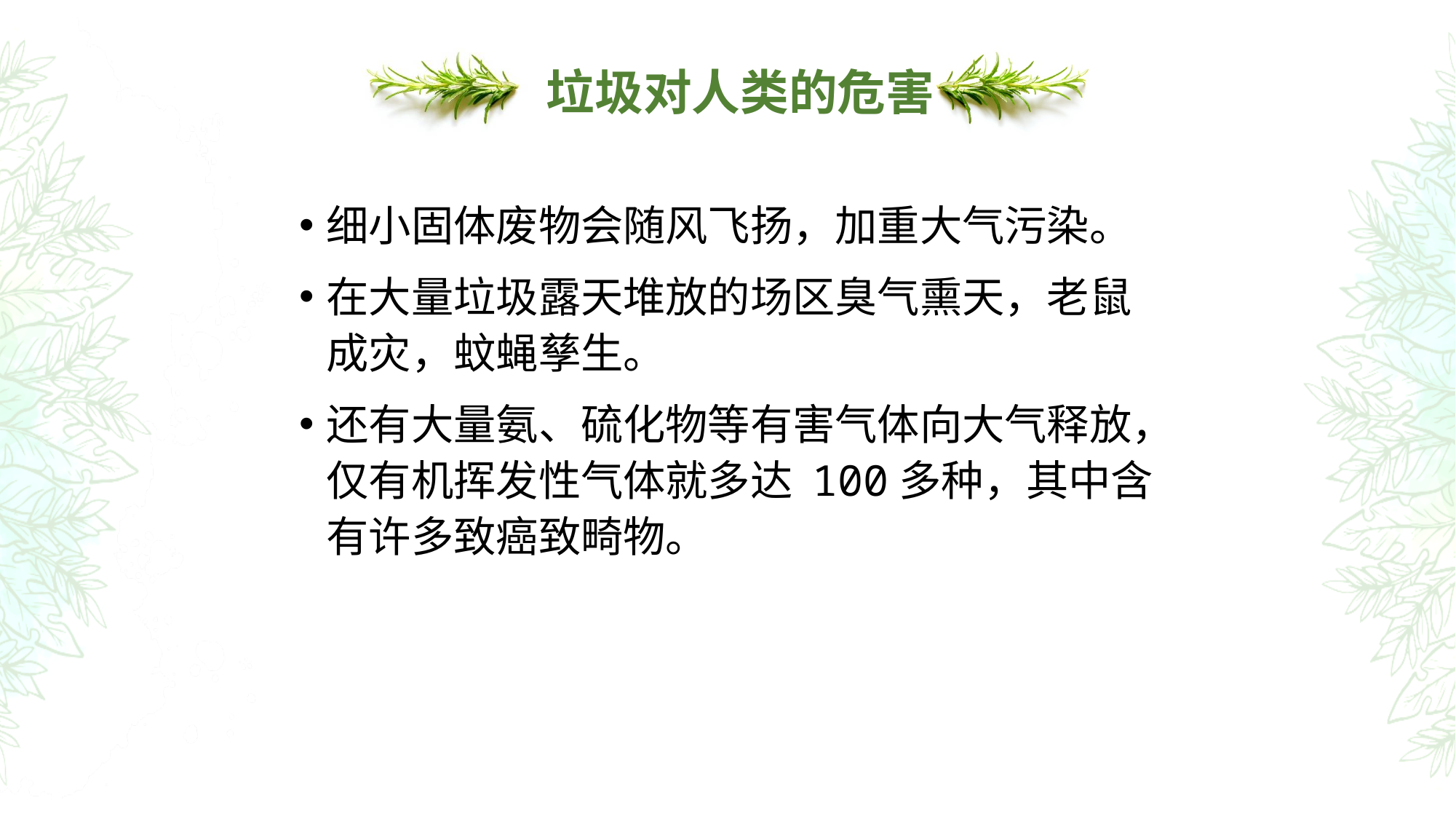

# 垃圾对人类的危害
细小固体废物会随风飞扬，加重大气污染。
在大量垃圾露天堆放的场区臭气熏天，老鼠成灾，蚊蝇孳生。
还有大量氨、硫化物等有害气体向大气释放，仅有机挥发性气体就多达 100多种，其中含有许多致癌致畸物。